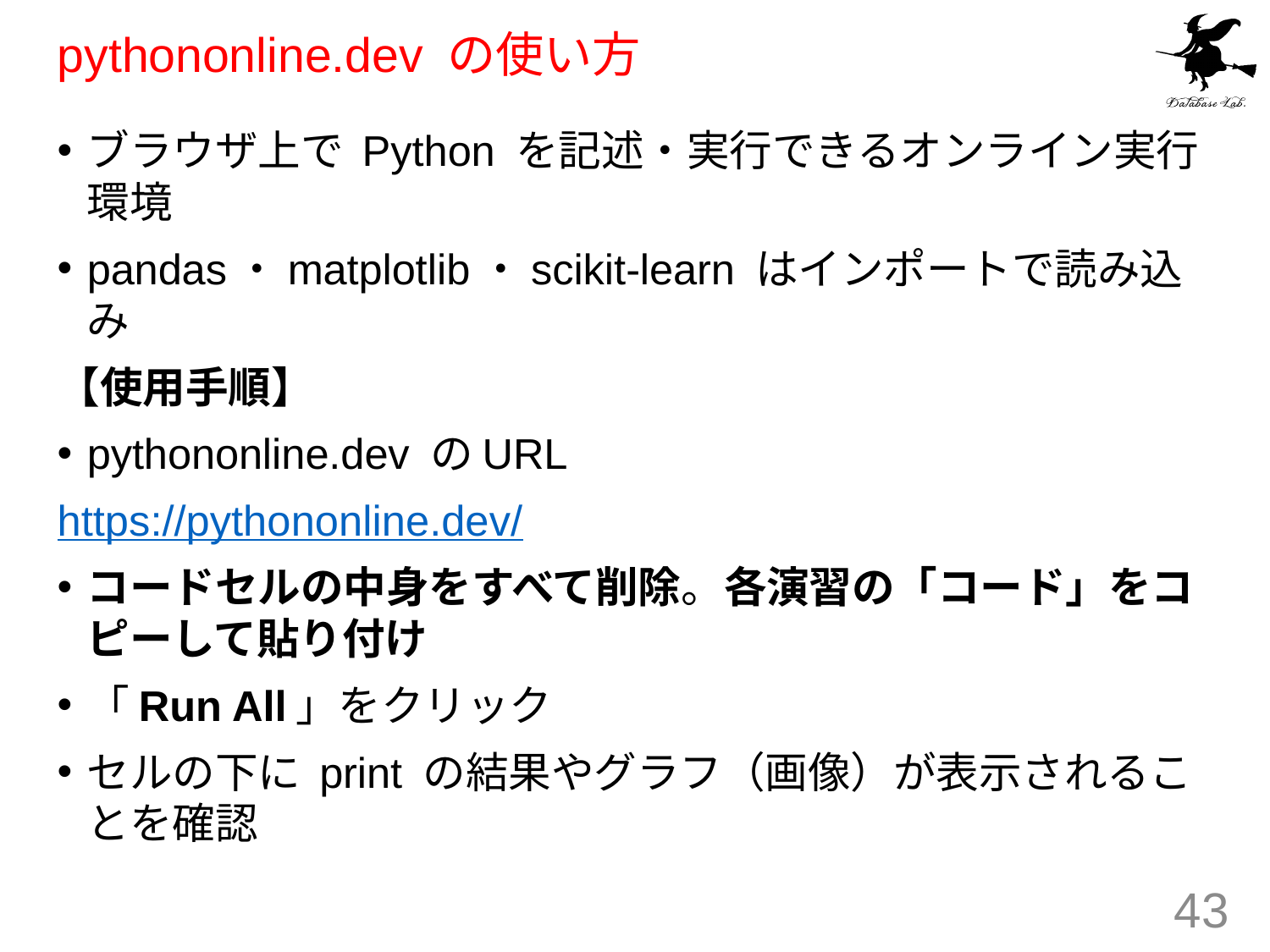

# pythononline.dev の使い方
ブラウザ上で Python を記述・実行できるオンライン実行環境
pandas・matplotlib・scikit-learn はインポートで読み込み
【使用手順】
pythononline.dev のURL
https://pythononline.dev/
コードセルの中身をすべて削除。各演習の「コード」をコピーして貼り付け
「Run All」をクリック
セルの下に print の結果やグラフ（画像）が表示されることを確認

43